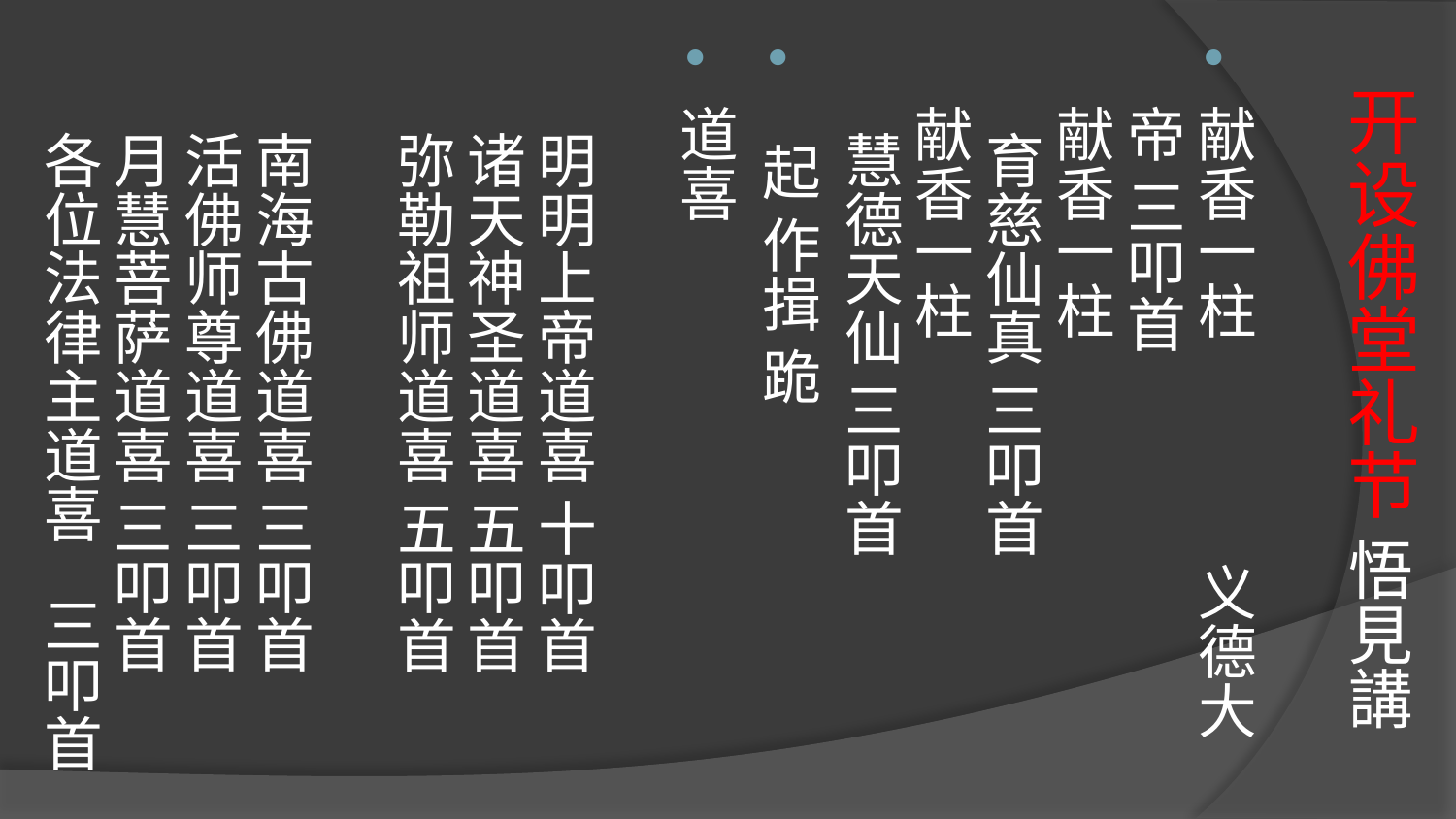

# 开设佛堂礼节 悟見講
献香一柱                 义德大帝 三叩首
献香一柱
  育慈仙真 三叩首
献香一柱
  慧德天仙 三叩首
  起 作揖 跪
道喜
  明明上帝道喜 十叩首
  诸天神圣道喜 五叩首
  弥勒祖师道喜 五叩首
  
  南海古佛道喜 三叩首
  活佛师尊道喜 三叩首
  月慧菩萨道喜 三叩首
  各位法律主道喜    三叩首